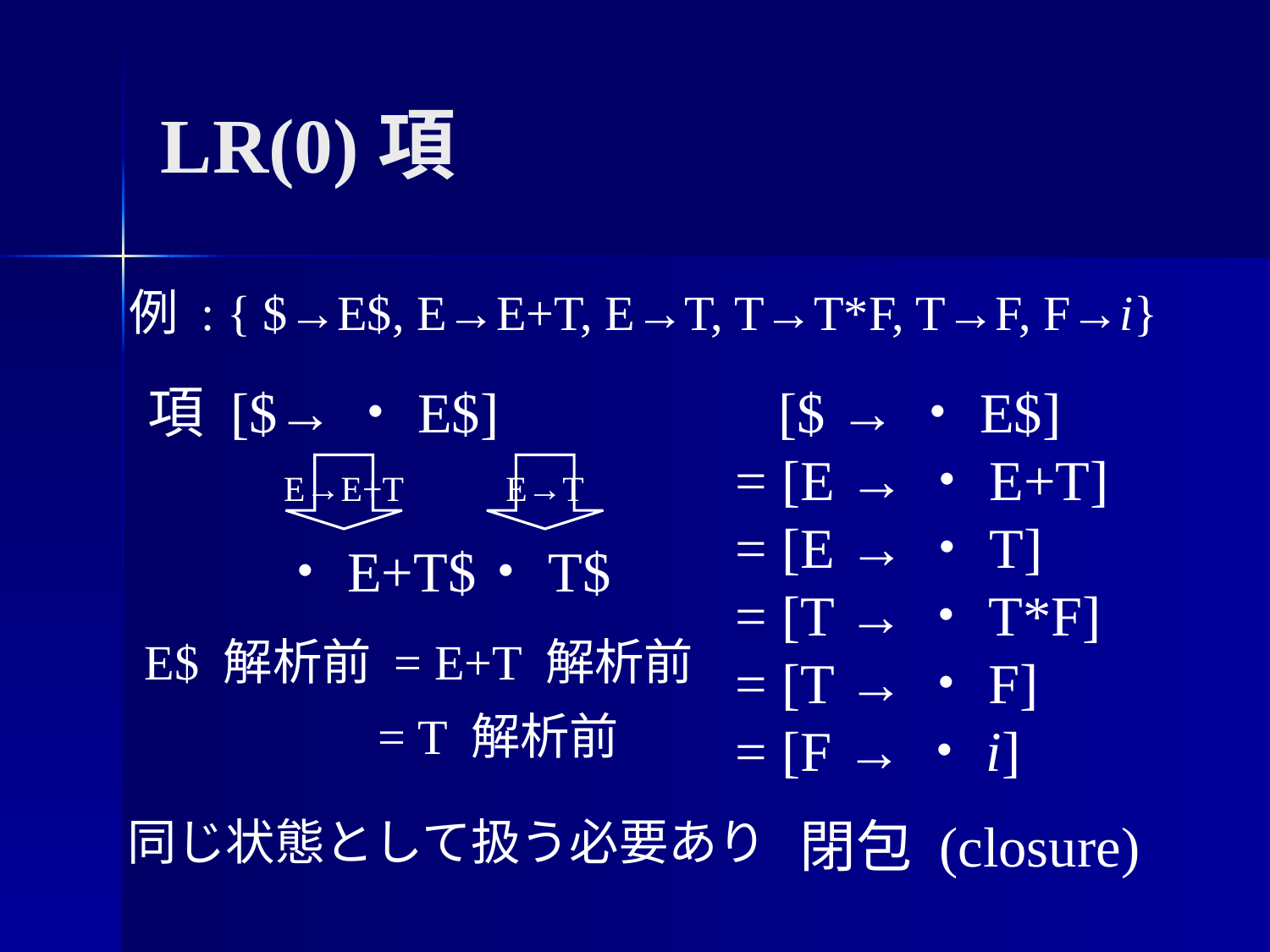

# LR(0)項
例 : { $→E$, E→E+T, E→T, T→T*F, T→F, F→i}
項 [$→・E$]
   [$ →・E$]
= [E →・E+T]
= [E →・T]
= [T →・T*F]
= [T →・F]
= [F →・i]
E→E+T
・E+T$
E→T
・T$
E$ 解析前 = E+T 解析前
= T 解析前
同じ状態として扱う必要あり
閉包 (closure)